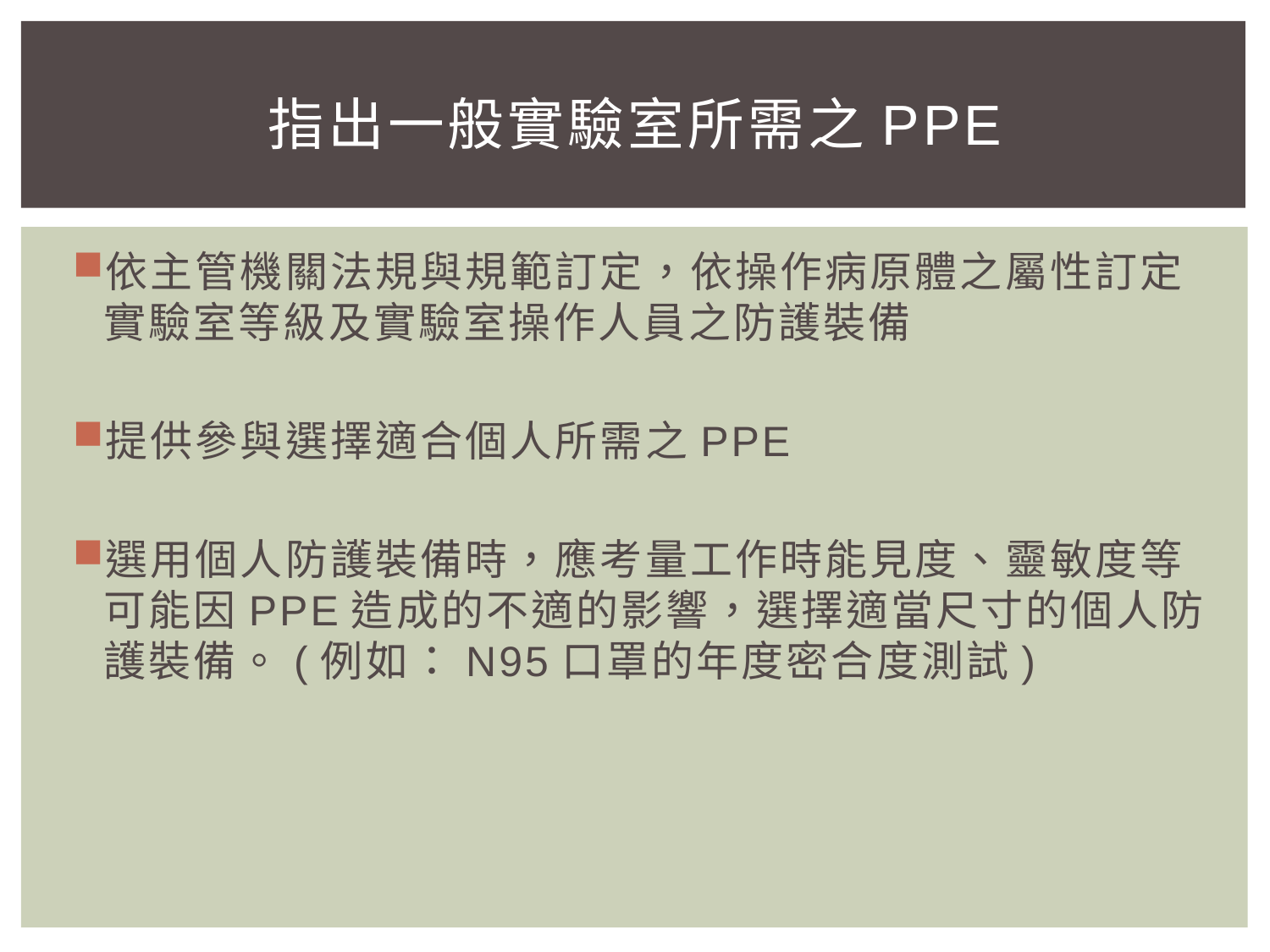

# 指出一般實驗室所需之PPE
依主管機關法規與規範訂定，依操作病原體之屬性訂定實驗室等級及實驗室操作人員之防護裝備

提供參與選擇適合個人所需之PPE

選用個人防護裝備時，應考量工作時能見度、靈敏度等可能因PPE造成的不適的影響，選擇適當尺寸的個人防護裝備。(例如：N95口罩的年度密合度測試)